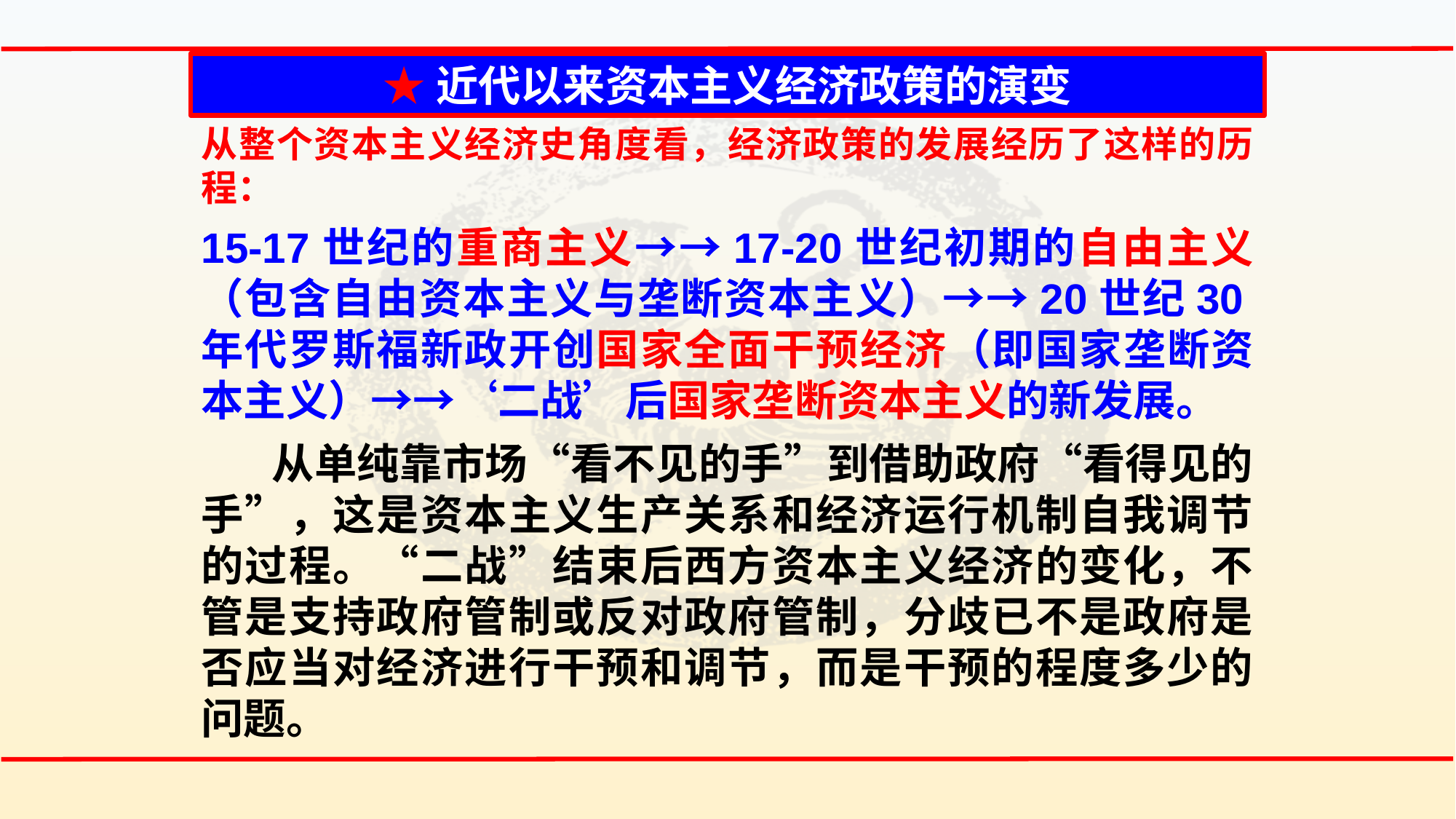

★近代以来资本主义经济政策的演变
从整个资本主义经济史角度看，经济政策的发展经历了这样的历程：
15-17世纪的重商主义→→17-20世纪初期的自由主义（包含自由资本主义与垄断资本主义）→→20世纪30年代罗斯福新政开创国家全面干预经济（即国家垄断资本主义）→→‘二战’后国家垄断资本主义的新发展。
      从单纯靠市场“看不见的手”到借助政府“看得见的手”，这是资本主义生产关系和经济运行机制自我调节的过程。“二战”结束后西方资本主义经济的变化，不管是支持政府管制或反对政府管制，分歧已不是政府是否应当对经济进行干预和调节，而是干预的程度多少的问题。